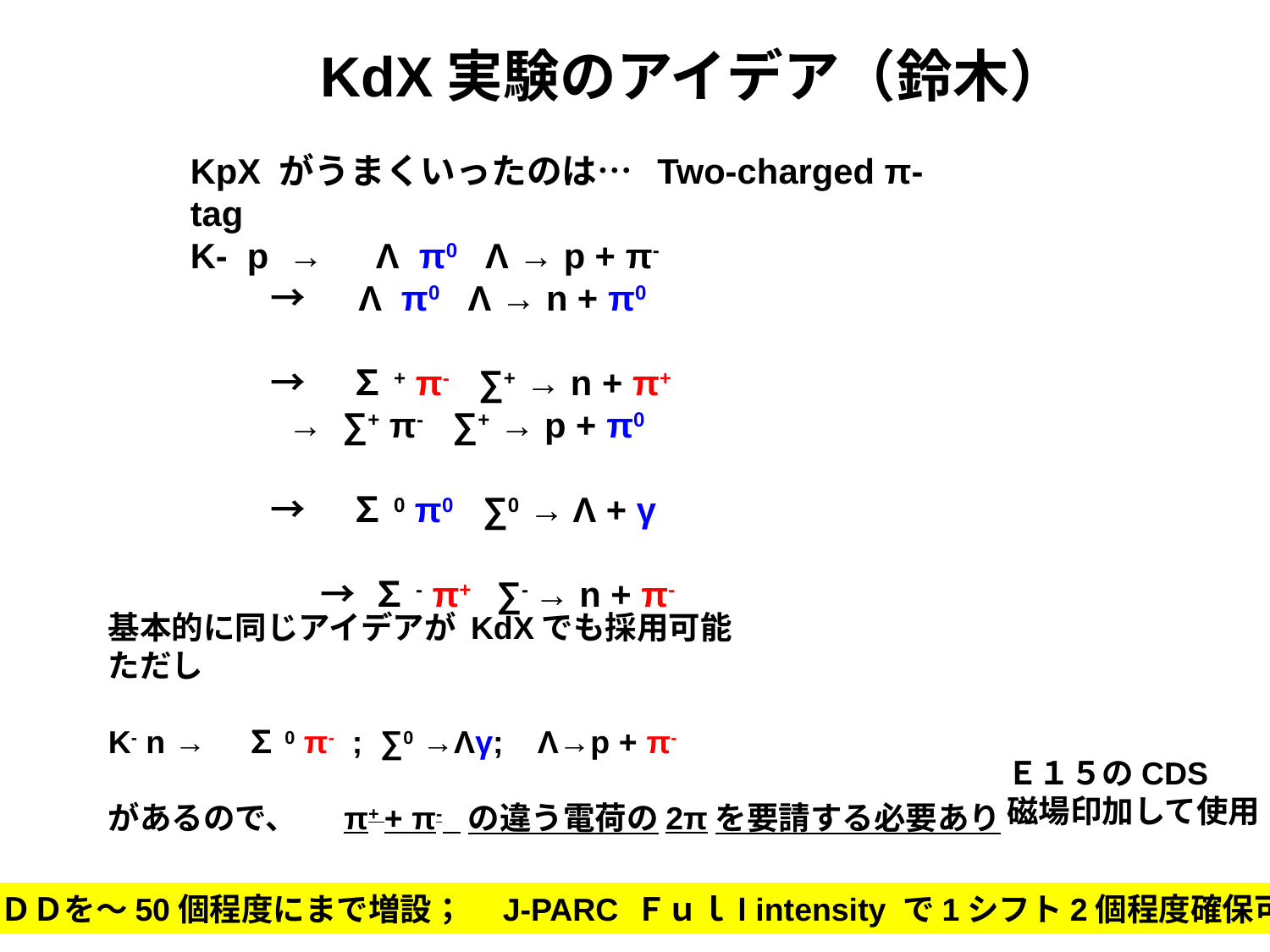

KdX実験のアイデア（鈴木）
KpX がうまくいったのは…  Two-charged π-tag
K-  p  →　Λ  π0   Λ → p + π-
          →　Λ  π0   Λ → n + π0

          →　∑+ π-   ∑+ → n + π+
          →  ∑+ π-   ∑+ → p + π0

          →　∑0 π0   ∑0 → Λ + γ

　　　   →  ∑- π+   ∑- → n + π-
基本的に同じアイデアが KdXでも採用可能
ただし

K- n →　∑0 π-  ;  ∑0 →Λγ;    Λ→p + π-

があるので、 　π+ + π-  の違う電荷の2πを要請する必要あり
Ｅ１５のCDS
磁場印加して使用
ＳＤＤを～50個程度にまで増設；　J-PARC Ｆｕｌl intensity で1シフト2個程度確保可能